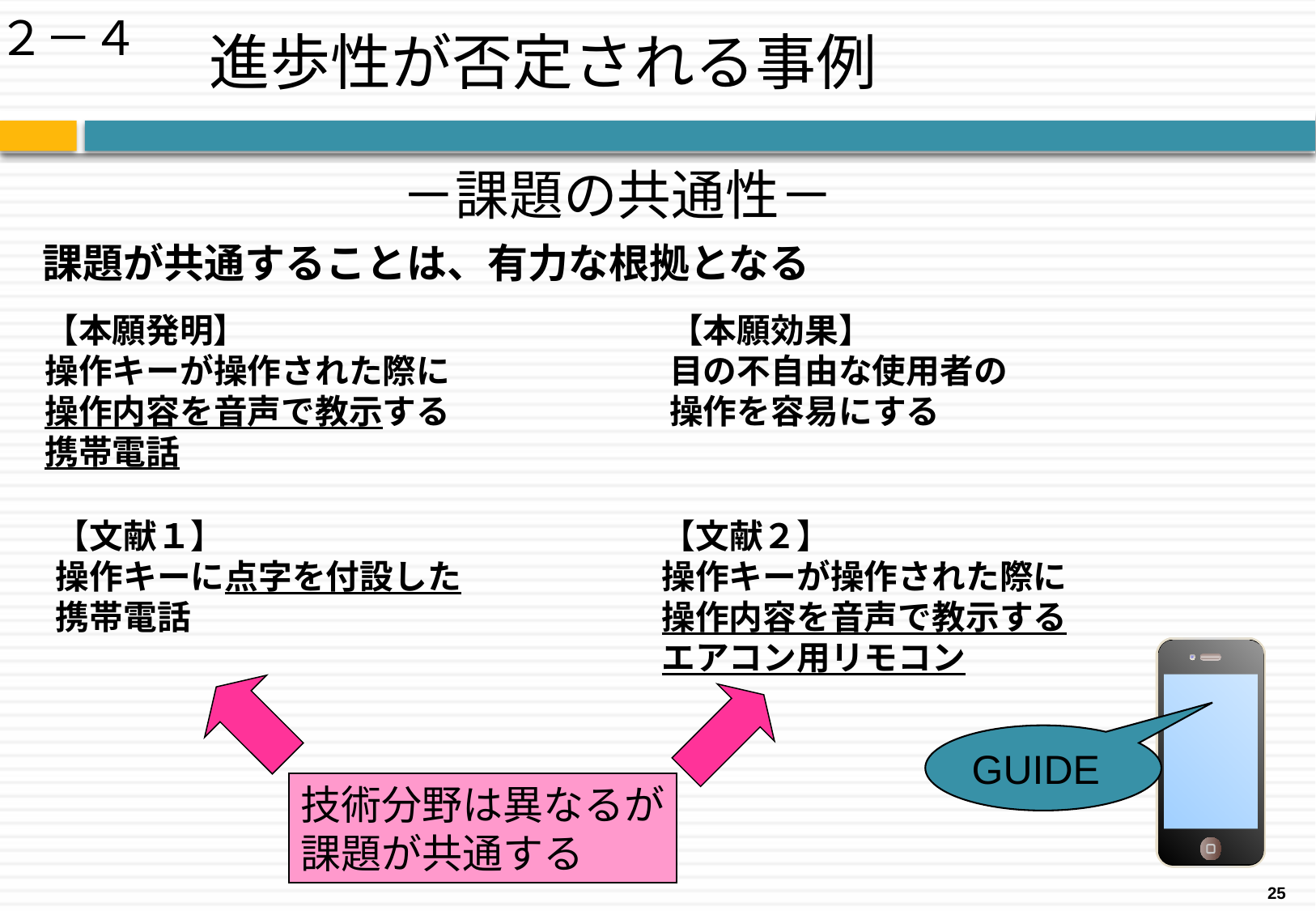

# 進歩性が否定される事例
２－４
－課題の共通性－
課題が共通することは、有力な根拠となる
【本願発明】
操作キーが操作された際に
操作内容を音声で教示する
携帯電話
【本願効果】
目の不自由な使用者の
操作を容易にする
【文献１】
操作キーに点字を付設した
携帯電話
【文献２】
操作キーが操作された際に
操作内容を音声で教示する
エアコン用リモコン

技術分野は異なるが
課題が共通する
GUIDE
25